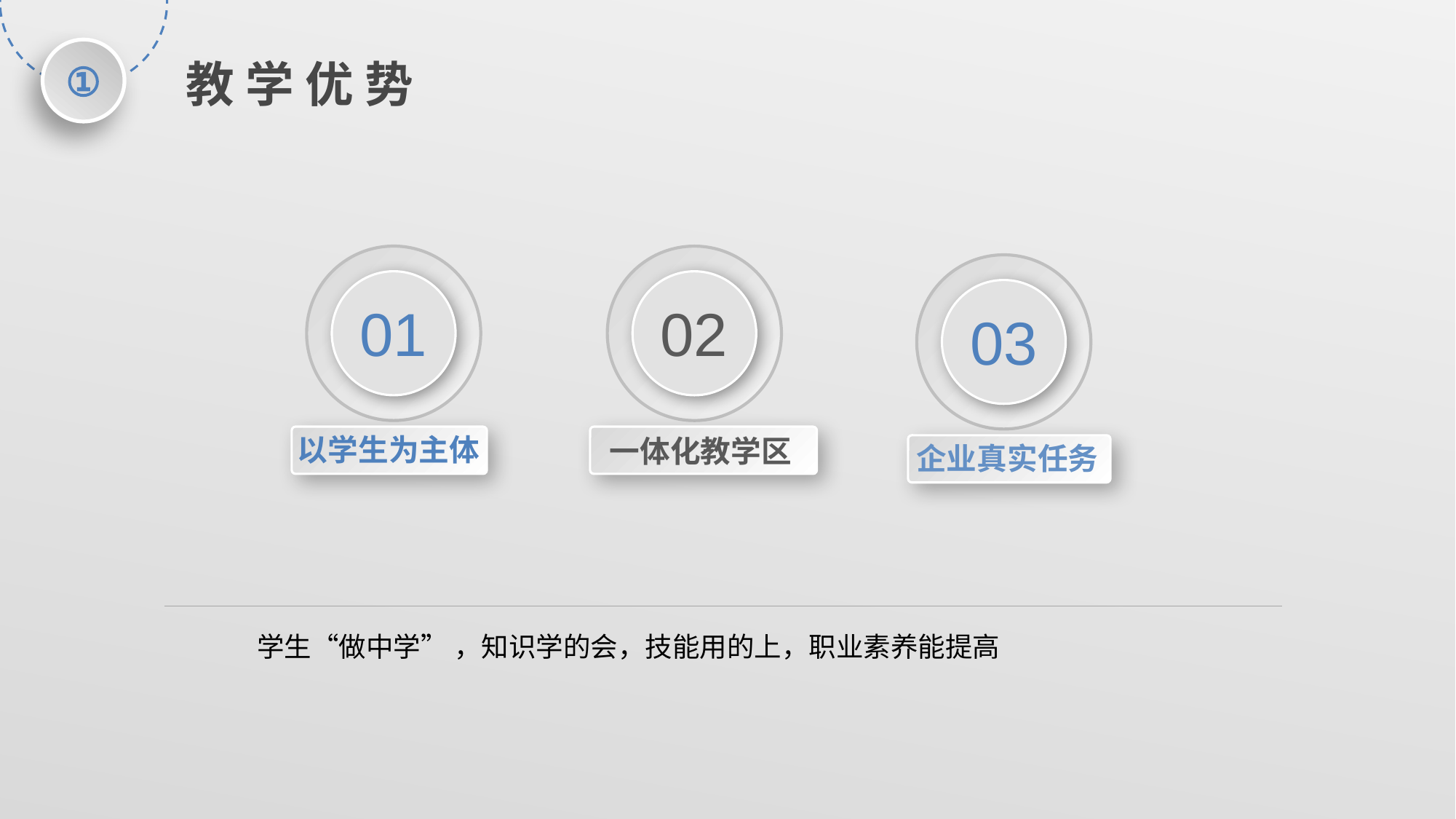

①
教 学 优 势

01

02

03
以学生为主体

一体化教学区

企业真实任务
学生“做中学” ，知识学的会，技能用的上，职业素养能提高